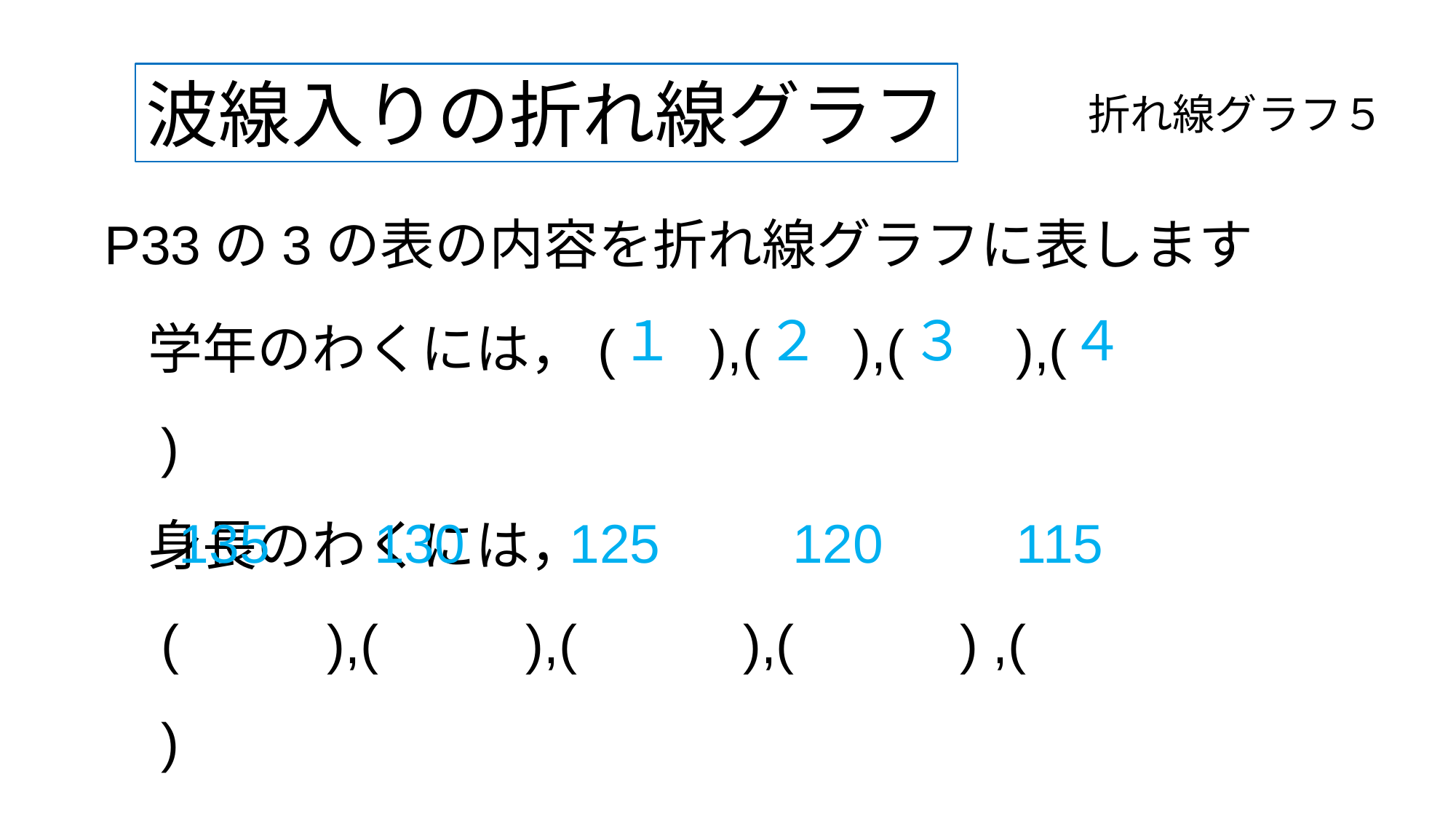

波線入りの折れ線グラフ
折れ線グラフ５
P33の3の表の内容を折れ線グラフに表します
　学年のわくには，(　 ),(　 ),(  　),(  　)
　身長のわくには，
　(　　 ),(　　 ),(  　　),(  　　) ,(  　　)
１
２
３
４
135
130
125
120
115